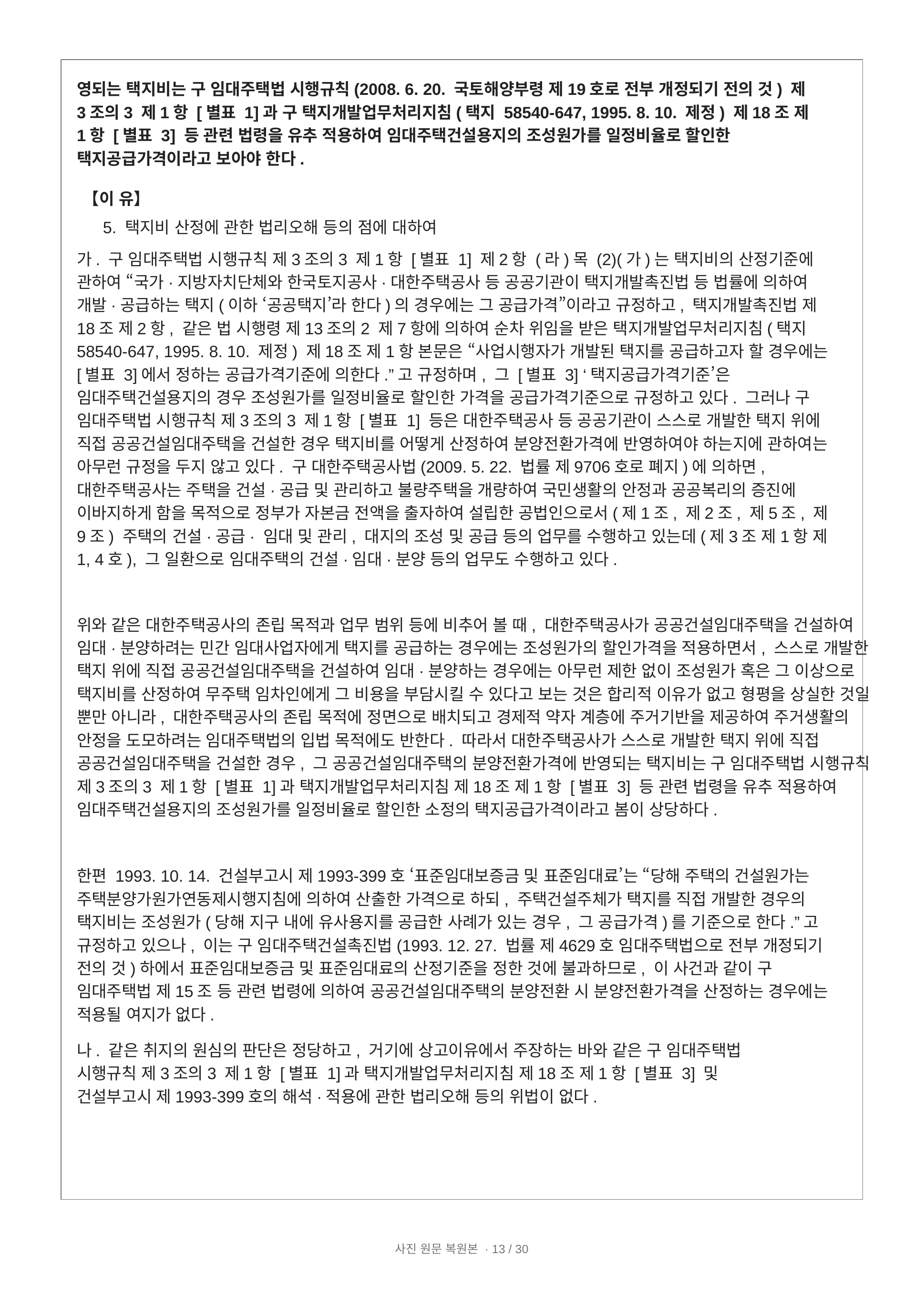

영되는 택지비는 구 임대주택법 시행규칙(2008. 6. 20. 국토해양부령 제19호로 전부 개정되기 전의 것) 제3조의3 제1항 [별표 1]과 구 택지개발업무처리지침(택지 58540-647, 1995. 8. 10. 제정) 제18조 제1항 [별표 3] 등 관련 법령을 유추 적용하여 임대주택건설용지의 조성원가를 일정비율로 할인한 택지공급가격이라고 보아야 한다.
【이 유】
5. 택지비 산정에 관한 법리오해 등의 점에 대하여
가. 구 임대주택법 시행규칙 제3조의3 제1항 [별표 1] 제2항 (라)목 (2)(가)는 택지비의 산정기준에 관하여 “국가·지방자치단체와 한국토지공사·대한주택공사 등 공공기관이 택지개발촉진법 등 법률에 의하여 개발·공급하는 택지(이하 ‘공공택지’라 한다)의 경우에는 그 공급가격”이라고 규정하고, 택지개발촉진법 제18조 제2항, 같은 법 시행령 제13조의2 제7항에 의하여 순차 위임을 받은 택지개발업무처리지침(택지 58540-647, 1995. 8. 10. 제정) 제18조 제1항 본문은 “사업시행자가 개발된 택지를 공급하고자 할 경우에는 [별표 3]에서 정하는 공급가격기준에 의한다.”고 규정하며, 그 [별표 3] ‘택지공급가격기준’은 임대주택건설용지의 경우 조성원가를 일정비율로 할인한 가격을 공급가격기준으로 규정하고 있다. 그러나 구 임대주택법 시행규칙 제3조의3 제1항 [별표 1] 등은 대한주택공사 등 공공기관이 스스로 개발한 택지 위에 직접 공공건설임대주택을 건설한 경우 택지비를 어떻게 산정하여 분양전환가격에 반영하여야 하는지에 관하여는 아무런 규정을 두지 않고 있다. 구 대한주택공사법(2009. 5. 22. 법률 제9706호로 폐지)에 의하면, 대한주택공사는 주택을 건설·공급 및 관리하고 불량주택을 개량하여 국민생활의 안정과 공공복리의 증진에 이바지하게 함을 목적으로 정부가 자본금 전액을 출자하여 설립한 공법인으로서(제1조, 제2조, 제5조, 제9조) 주택의 건설·공급· 임대 및 관리, 대지의 조성 및 공급 등의 업무를 수행하고 있는데(제3조 제1항 제1, 4호), 그 일환으로 임대주택의 건설·임대·분양 등의 업무도 수행하고 있다.
위와 같은 대한주택공사의 존립 목적과 업무 범위 등에 비추어 볼 때, 대한주택공사가 공공건설임대주택을 건설하여 임대·분양하려는 민간 임대사업자에게 택지를 공급하는 경우에는 조성원가의 할인가격을 적용하면서, 스스로 개발한 택지 위에 직접 공공건설임대주택을 건설하여 임대·분양하는 경우에는 아무런 제한 없이 조성원가 혹은 그 이상으로 택지비를 산정하여 무주택 임차인에게 그 비용을 부담시킬 수 있다고 보는 것은 합리적 이유가 없고 형평을 상실한 것일 뿐만 아니라, 대한주택공사의 존립 목적에 정면으로 배치되고 경제적 약자 계층에 주거기반을 제공하여 주거생활의 안정을 도모하려는 임대주택법의 입법 목적에도 반한다. 따라서 대한주택공사가 스스로 개발한 택지 위에 직접 공공건설임대주택을 건설한 경우, 그 공공건설임대주택의 분양전환가격에 반영되는 택지비는 구 임대주택법 시행규칙 제3조의3 제1항 [별표 1]과 택지개발업무처리지침 제18조 제1항 [별표 3] 등 관련 법령을 유추 적용하여 임대주택건설용지의 조성원가를 일정비율로 할인한 소정의 택지공급가격이라고 봄이 상당하다.
한편 1993. 10. 14. 건설부고시 제1993-399호 ‘표준임대보증금 및 표준임대료’는 “당해 주택의 건설원가는 주택분양가원가연동제시행지침에 의하여 산출한 가격으로 하되, 주택건설주체가 택지를 직접 개발한 경우의 택지비는 조성원가(당해 지구 내에 유사용지를 공급한 사례가 있는 경우, 그 공급가격)를 기준으로 한다.”고 규정하고 있으나, 이는 구 임대주택건설촉진법(1993. 12. 27. 법률 제4629호 임대주택법으로 전부 개정되기 전의 것)하에서 표준임대보증금 및 표준임대료의 산정기준을 정한 것에 불과하므로, 이 사건과 같이 구 임대주택법 제15조 등 관련 법령에 의하여 공공건설임대주택의 분양전환 시 분양전환가격을 산정하는 경우에는 적용될 여지가 없다.
나. 같은 취지의 원심의 판단은 정당하고, 거기에 상고이유에서 주장하는 바와 같은 구 임대주택법 시행규칙 제3조의3 제1항 [별표 1]과 택지개발업무처리지침 제18조 제1항 [별표 3] 및 건설부고시 제1993-399호의 해석·적용에 관한 법리오해 등의 위법이 없다.
사진 원문 복원본 · 13 / 30